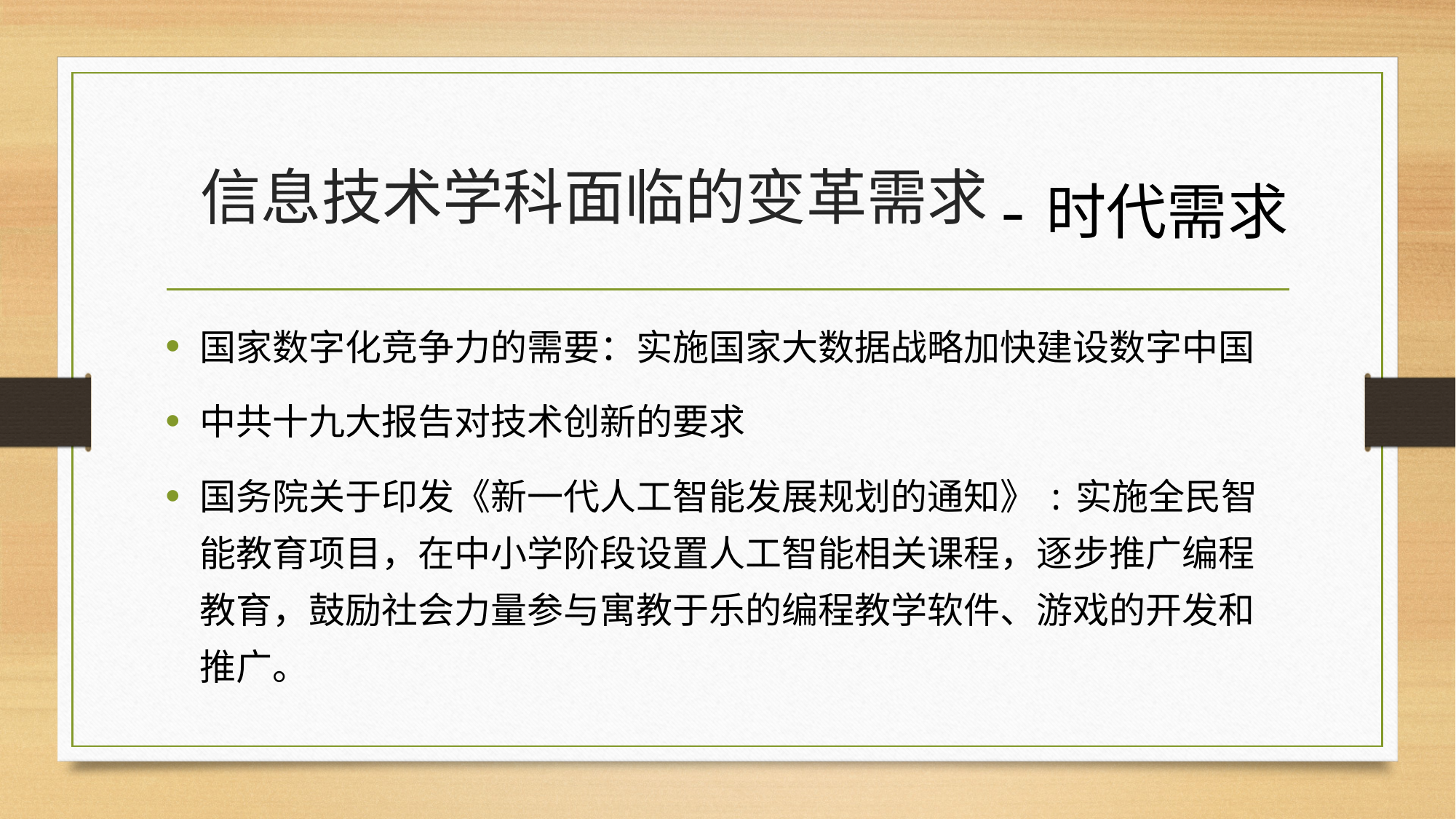

# 信息技术学科面临的变革需求
-时代需求
国家数字化竞争力的需要：实施国家大数据战略加快建设数字中国
中共十九大报告对技术创新的要求
国务院关于印发《新一代人工智能发展规划的通知》:实施全民智能教育项目，在中小学阶段设置人工智能相关课程，逐步推广编程教育，鼓励社会力量参与寓教于乐的编程教学软件、游戏的开发和推广。